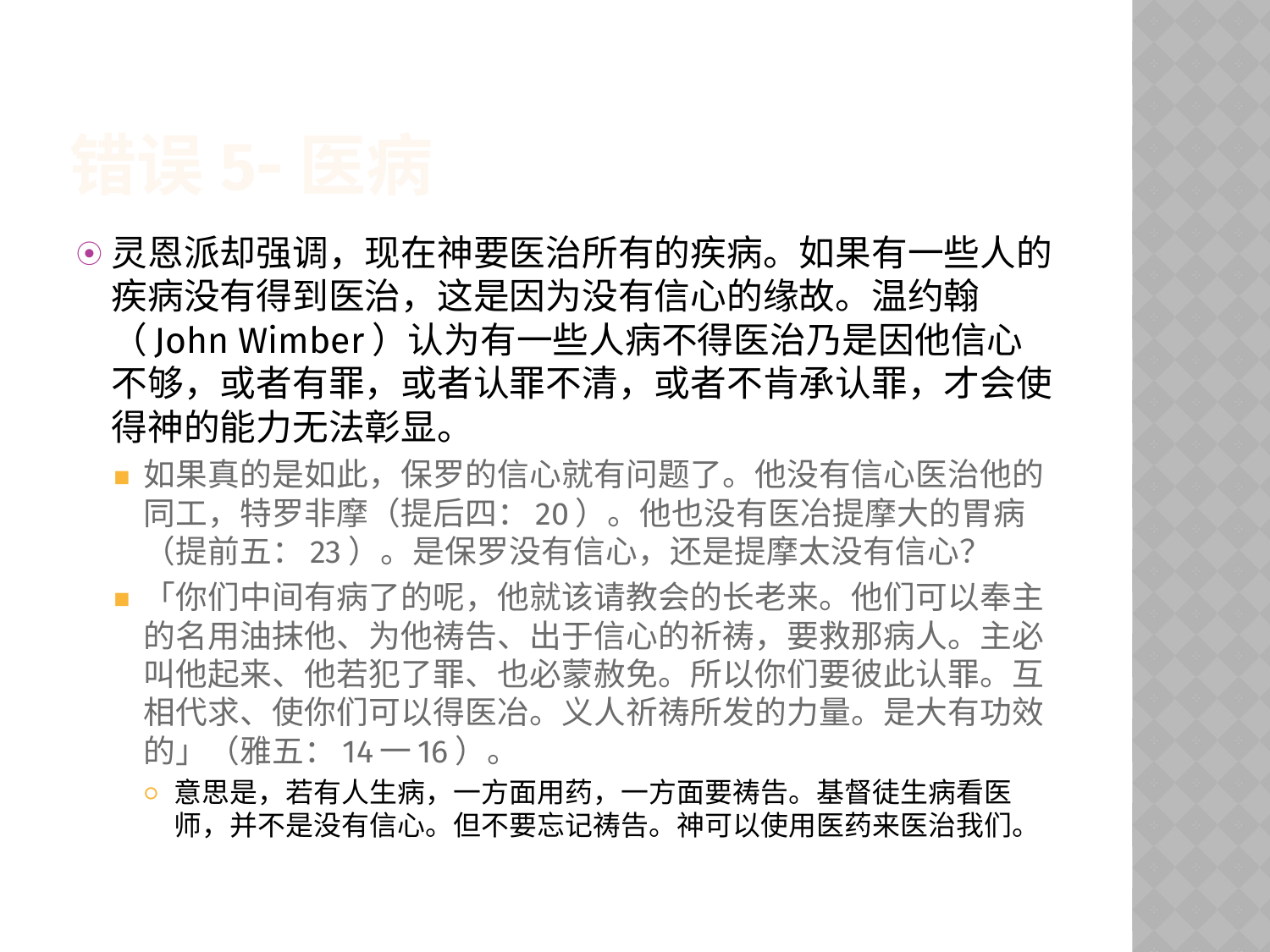

# 错误5-医病
灵恩派却强调，现在神要医治所有的疾病。如果有一些人的疾病没有得到医治，这是因为没有信心的缘故。温约翰（John Wimber）认为有一些人病不得医治乃是因他信心不够，或者有罪，或者认罪不清，或者不肯承认罪，才会使得神的能力无法彰显。
如果真的是如此，保罗的信心就有问题了。他没有信心医治他的同工，特罗非摩（提后四：20）。他也没有医冶提摩大的胃病（提前五：23）。是保罗没有信心，还是提摩太没有信心？
「你们中间有病了的呢，他就该请教会的长老来。他们可以奉主的名用油抹他、为他祷告、出于信心的祈祷，要救那病人。主必叫他起来、他若犯了罪、也必蒙赦免。所以你们要彼此认罪。互相代求、使你们可以得医冶。义人祈祷所发的力量。是大有功效的」（雅五：14一16）。
意思是，若有人生病，一方面用药，一方面要祷告。基督徒生病看医师，并不是没有信心。但不要忘记祷告。神可以使用医药来医治我们。